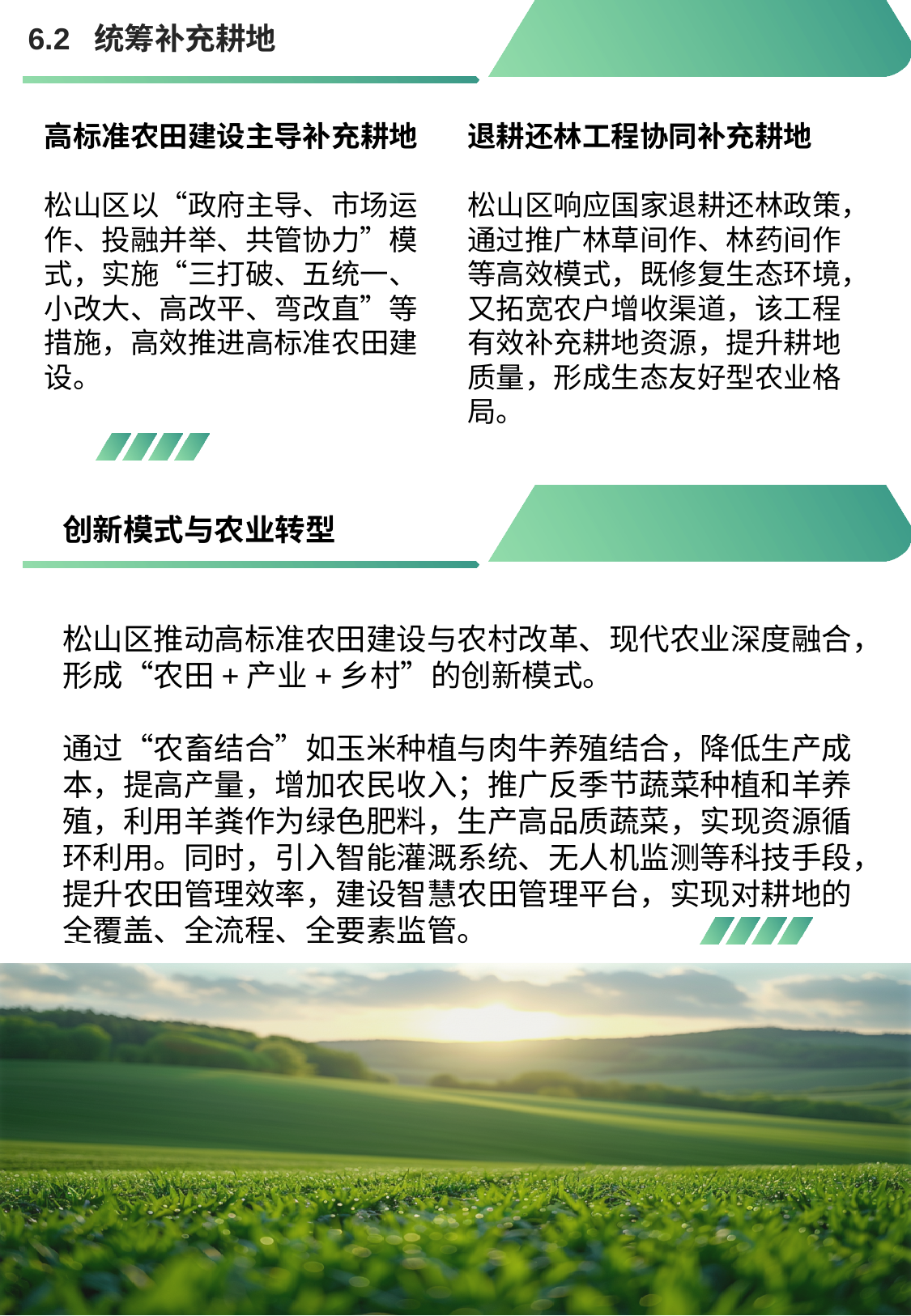

6.2  统筹补充耕地

高标准农田建设主导补充耕地

松山区以“政府主导、市场运作、投融并举、共管协力”模式，实施“三打破、五统一、小改大、高改平、弯改直”等措施，高效推进高标准农田建设。

退耕还林工程协同补充耕地

松山区响应国家退耕还林政策，通过推广林草间作、林药间作等高效模式，既修复生态环境，又拓宽农户增收渠道，该工程有效补充耕地资源，提升耕地质量，形成生态友好型农业格局。

创新模式与农业转型

松山区推动高标准农田建设与农村改革、现代农业深度融合，形成“农田+产业+乡村”的创新模式。

通过“农畜结合”如玉米种植与肉牛养殖结合，降低生产成本，提高产量，增加农民收入；推广反季节蔬菜种植和羊养殖，利用羊粪作为绿色肥料，生产高品质蔬菜，实现资源循环利用。同时，引入智能灌溉系统、无人机监测等科技手段，提升农田管理效率，建设智慧农田管理平台，实现对耕地的全覆盖、全流程、全要素监管。